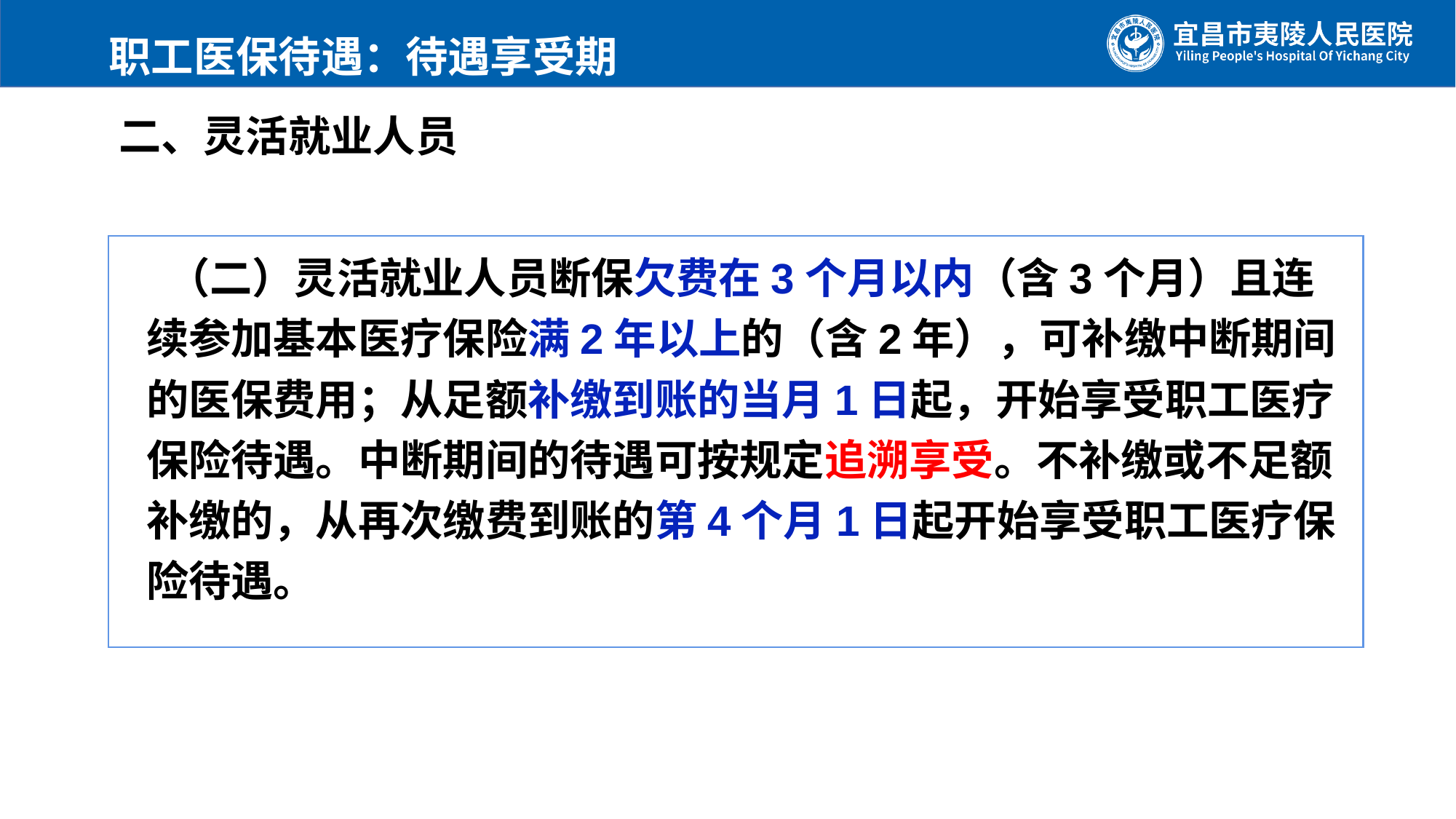

职工医保待遇：待遇享受期

二、灵活就业人员
    （二）灵活就业人员断保欠费在3个月以内（含3个月）且连续参加基本医疗保险满2年以上的（含2年），可补缴中断期间的医保费用；从足额补缴到账的当月1日起，开始享受职工医疗保险待遇。中断期间的待遇可按规定追溯享受。不补缴或不足额补缴的，从再次缴费到账的第4个月1日起开始享受职工医疗保险待遇。